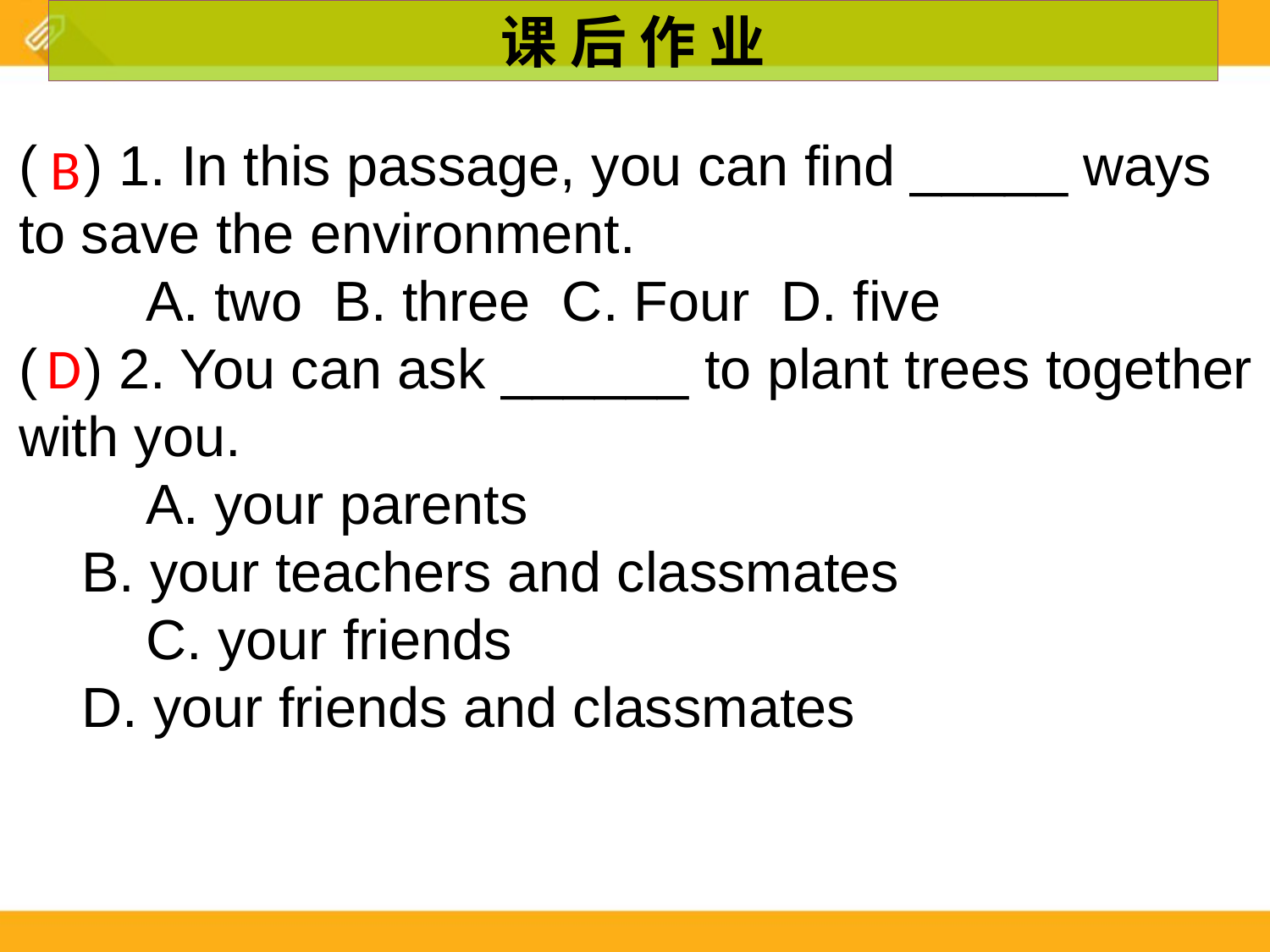

课 后 作 业
(   ) 1. In this passage, you can find _____ ways to save the environment.
	A. two  B. three  C. Four  D. five
(   ) 2. You can ask ______ to plant trees together with you.
	A. your parents
    B. your teachers and classmates
	C. your friends
    D. your friends and classmates

B
D